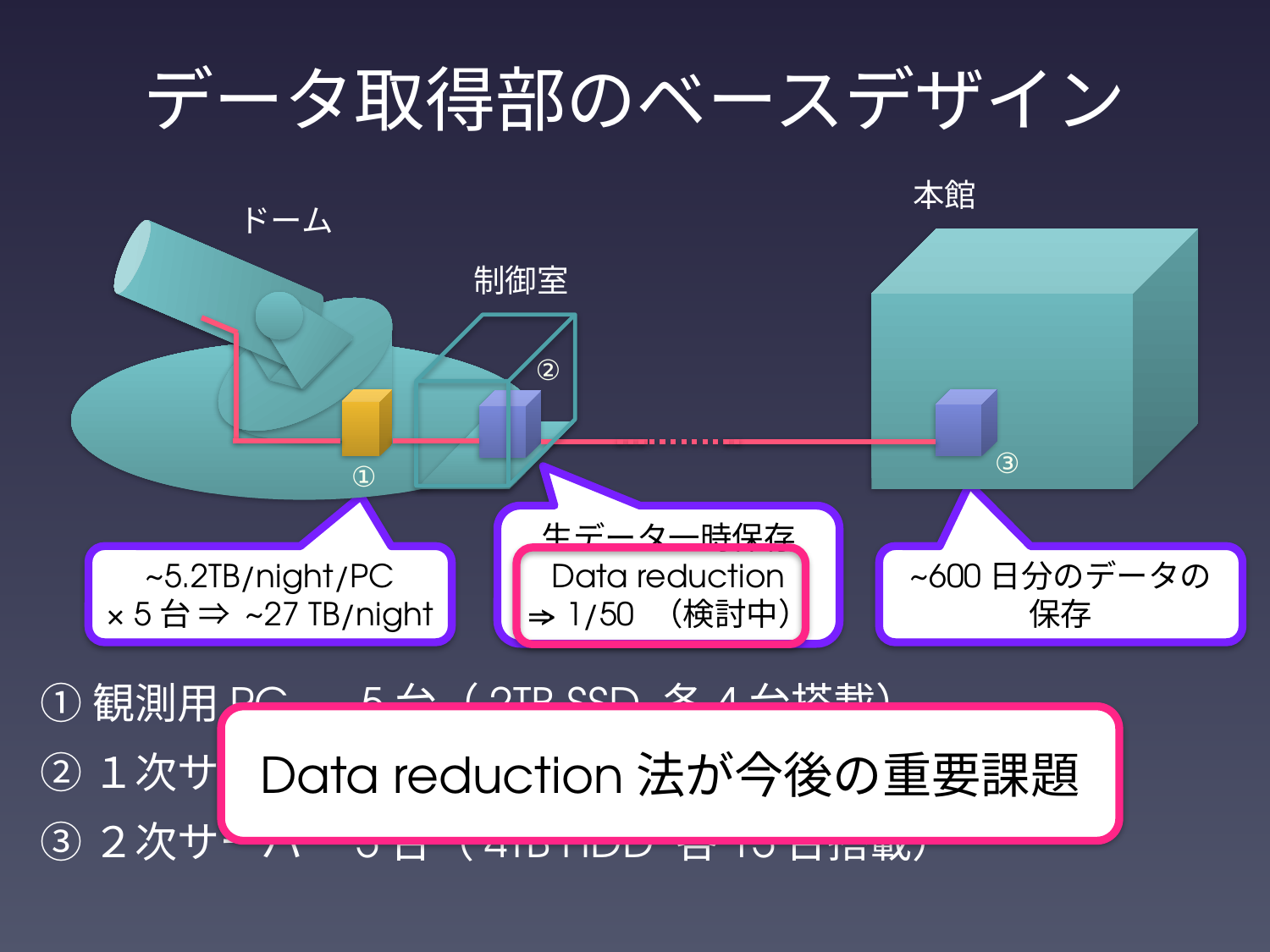

# データ取得部のベースデザイン
本館
ドーム

②
③
①
制御室
生データ一時保存
Data reduction
⇒ 1/50 （検討中）
~5.2TB/night/PC
× 5台 ⇒ ~27 TB/night
~600日分のデータの保存

①観測用PC　 5台（2TB SSD 各4台搭載）
②１次サーバ　5台（4TB HDD 各15台搭載）
③２次サーバ　5台（4TB HDD 各15台搭載）
Data reduction法が今後の重要課題